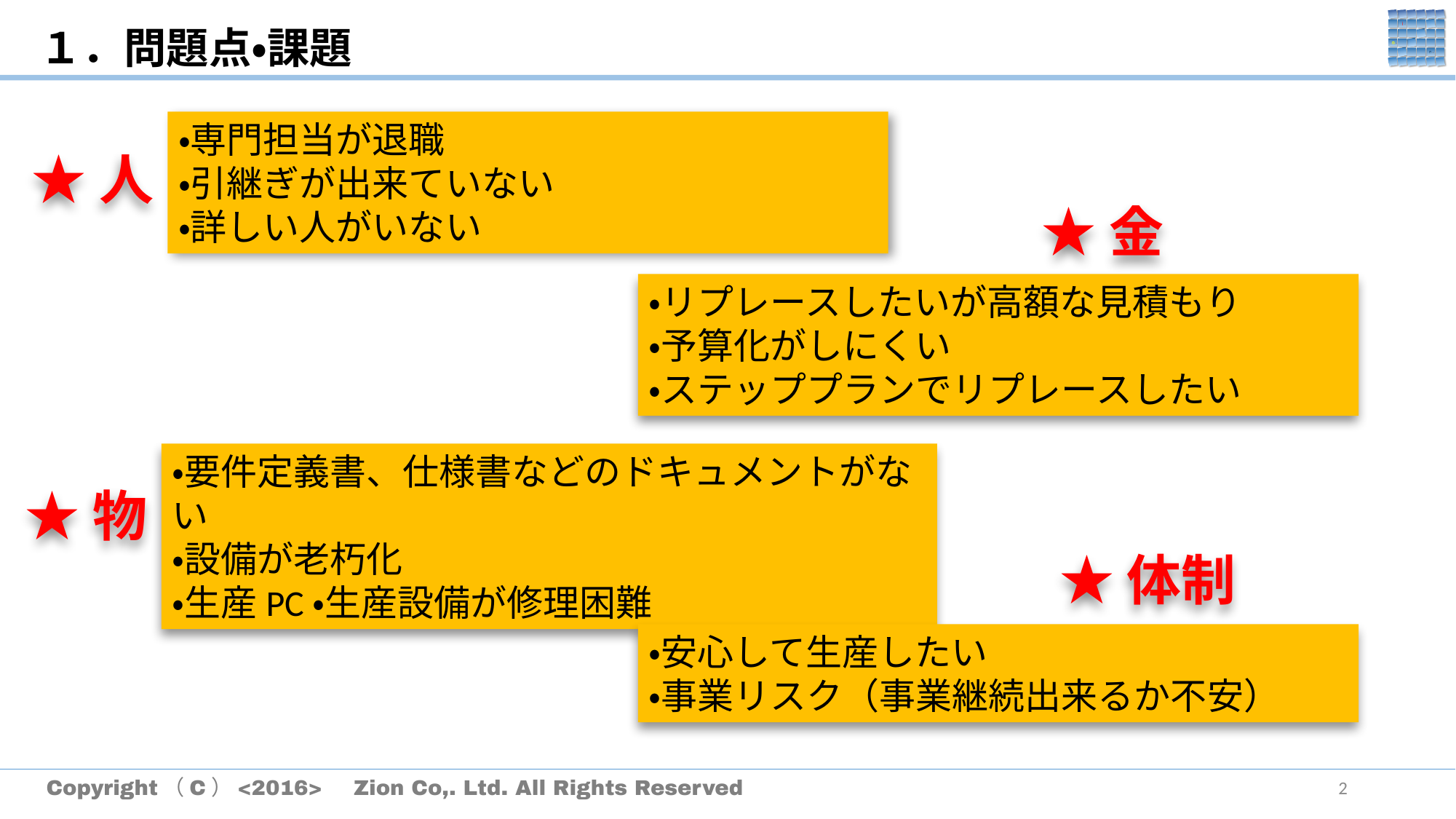

１．問題点・課題
・専門担当が退職
・引継ぎが出来ていない
・詳しい人がいない
★人
★金
・リプレースしたいが高額な見積もり
・予算化がしにくい
・ステッププランでリプレースしたい
・要件定義書、仕様書などのドキュメントがない
・設備が老朽化
・生産PC・生産設備が修理困難
★物
★体制
・安心して生産したい
・事業リスク（事業継続出来るか不安）
2